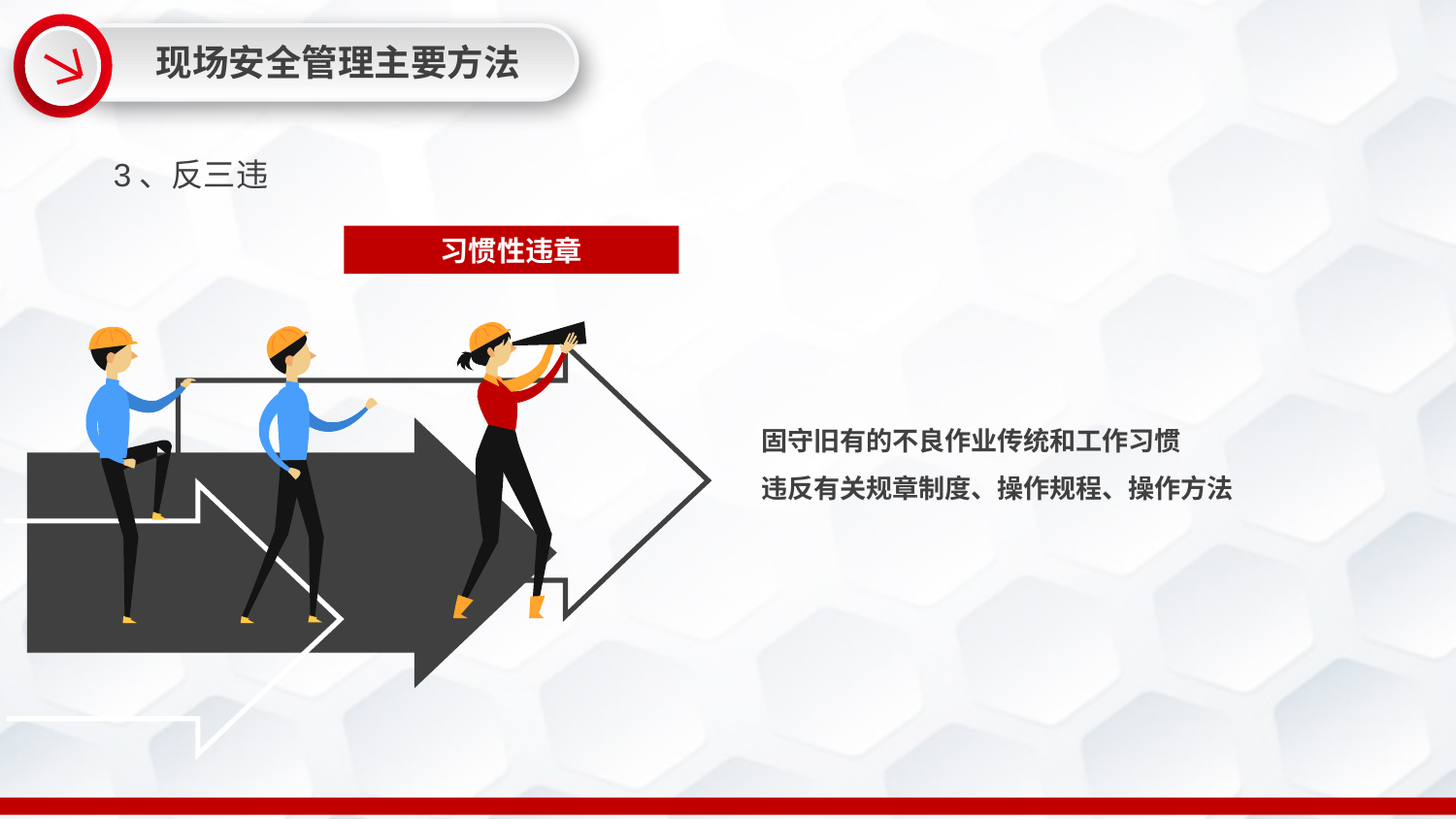

现场安全管理主要方法
3、反三违
习惯性违章

固守旧有的不良作业传统和工作习惯
违反有关规章制度、操作规程、操作方法